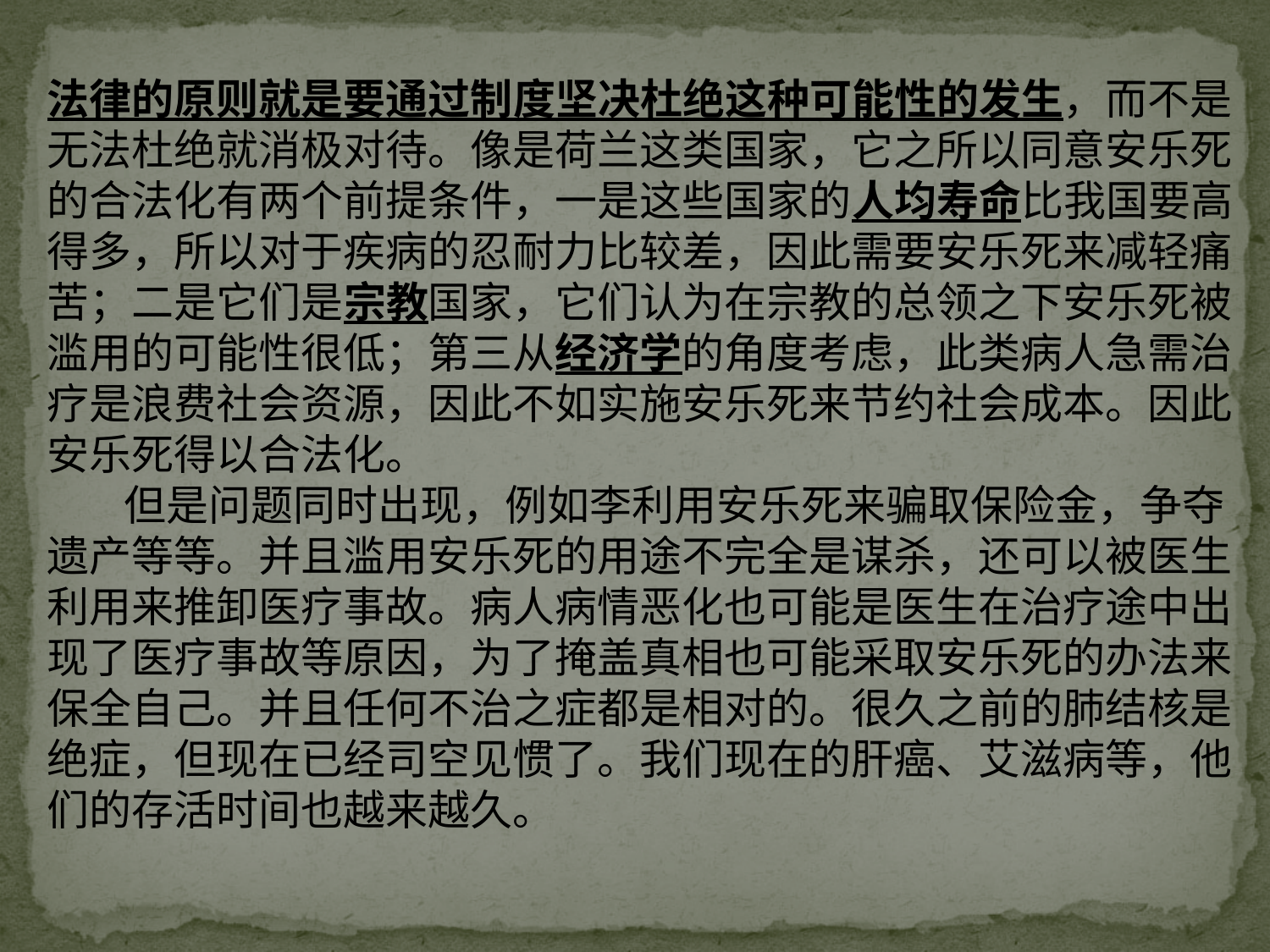

法律的原则就是要通过制度坚决杜绝这种可能性的发生，而不是
无法杜绝就消极对待。像是荷兰这类国家，它之所以同意安乐死
的合法化有两个前提条件，一是这些国家的人均寿命比我国要高
得多，所以对于疾病的忍耐力比较差，因此需要安乐死来减轻痛
苦；二是它们是宗教国家，它们认为在宗教的总领之下安乐死被
滥用的可能性很低；第三从经济学的角度考虑，此类病人急需治
疗是浪费社会资源，因此不如实施安乐死来节约社会成本。因此
安乐死得以合法化。
       但是问题同时出现，例如李利用安乐死来骗取保险金，争夺
遗产等等。并且滥用安乐死的用途不完全是谋杀，还可以被医生
利用来推卸医疗事故。病人病情恶化也可能是医生在治疗途中出
现了医疗事故等原因，为了掩盖真相也可能采取安乐死的办法来
保全自己。并且任何不治之症都是相对的。很久之前的肺结核是
绝症，但现在已经司空见惯了。我们现在的肝癌、艾滋病等，他
们的存活时间也越来越久。